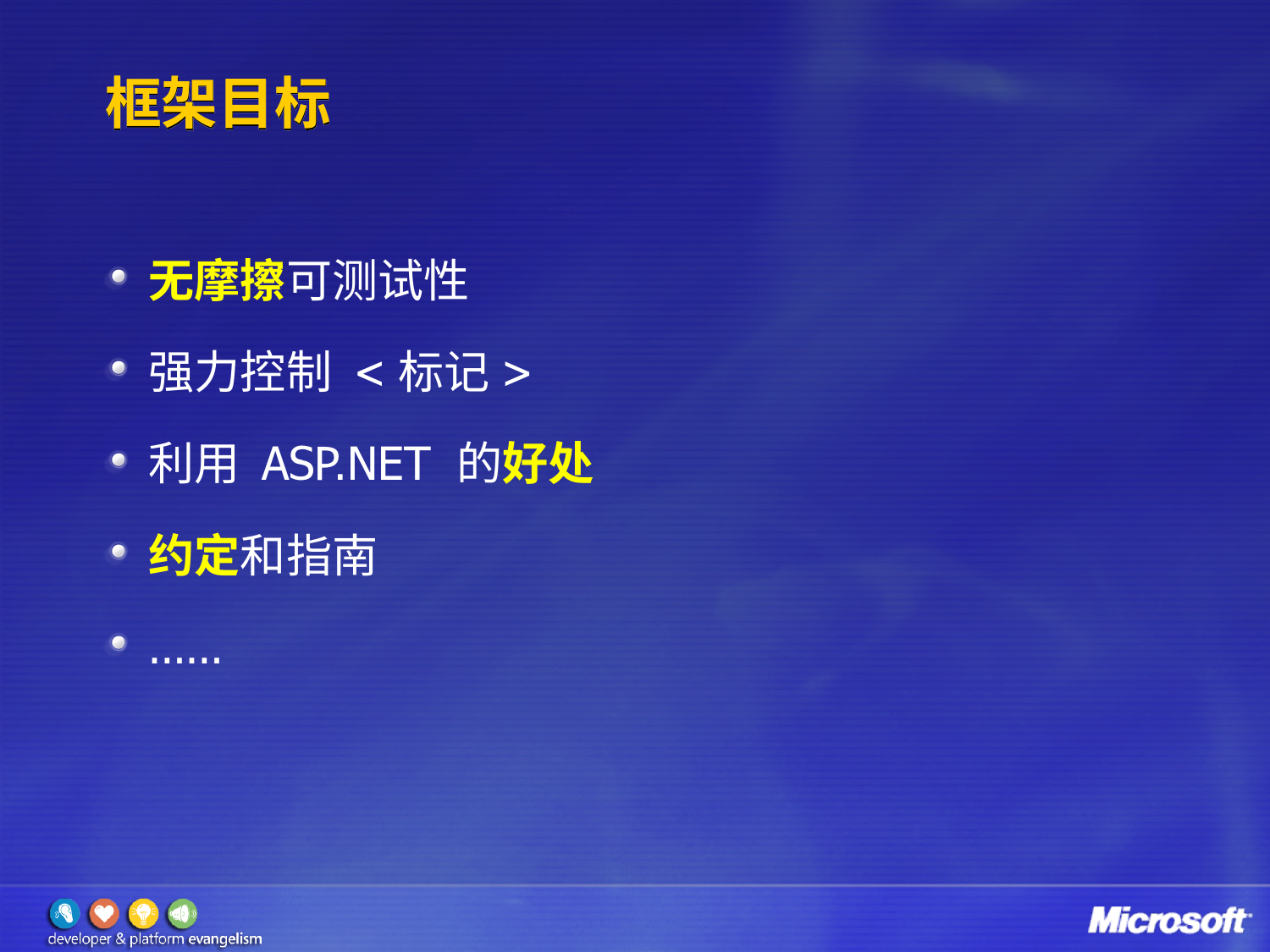

# 框架目标
无摩擦可测试性
强力控制 <标记>
利用 ASP.NET 的好处
约定和指南
……